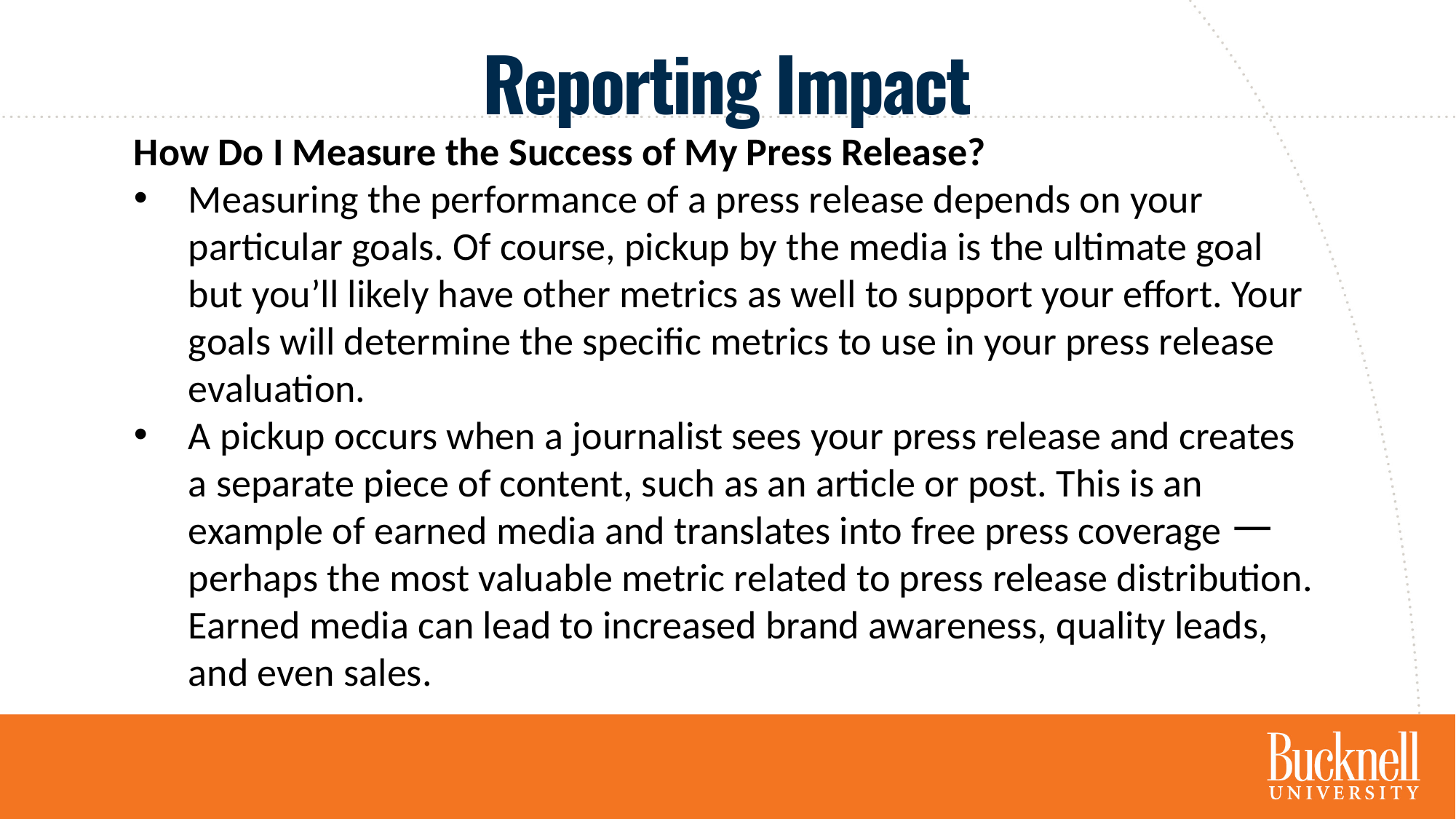

Reporting Impact
How Do I Measure the Success of My Press Release?
Measuring the performance of a press release depends on your particular goals. Of course, pickup by the media is the ultimate goal but you’ll likely have other metrics as well to support your effort. Your goals will determine the specific metrics to use in your press release evaluation.
A pickup occurs when a journalist sees your press release and creates a separate piece of content, such as an article or post. This is an example of earned media and translates into free press coverage一perhaps the most valuable metric related to press release distribution. Earned media can lead to increased brand awareness, quality leads, and even sales.